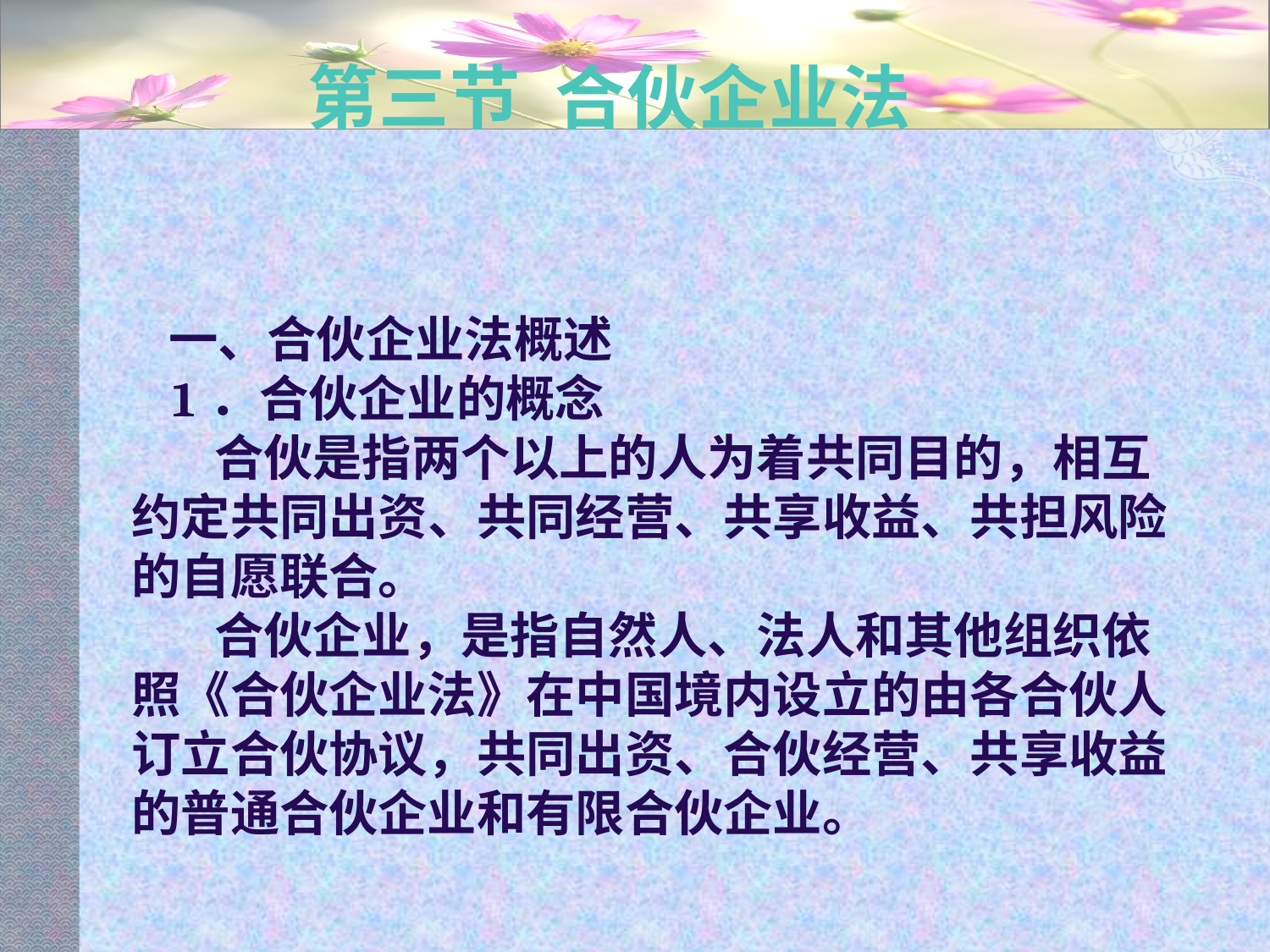

# 第三节  合伙企业法
一、合伙企业法概述
1．合伙企业的概念
   合伙是指两个以上的人为着共同目的，相互约定共同出资、共同经营、共享收益、共担风险的自愿联合。
   合伙企业，是指自然人、法人和其他组织依照《合伙企业法》在中国境内设立的由各合伙人订立合伙协议，共同出资、合伙经营、共享收益的普通合伙企业和有限合伙企业。